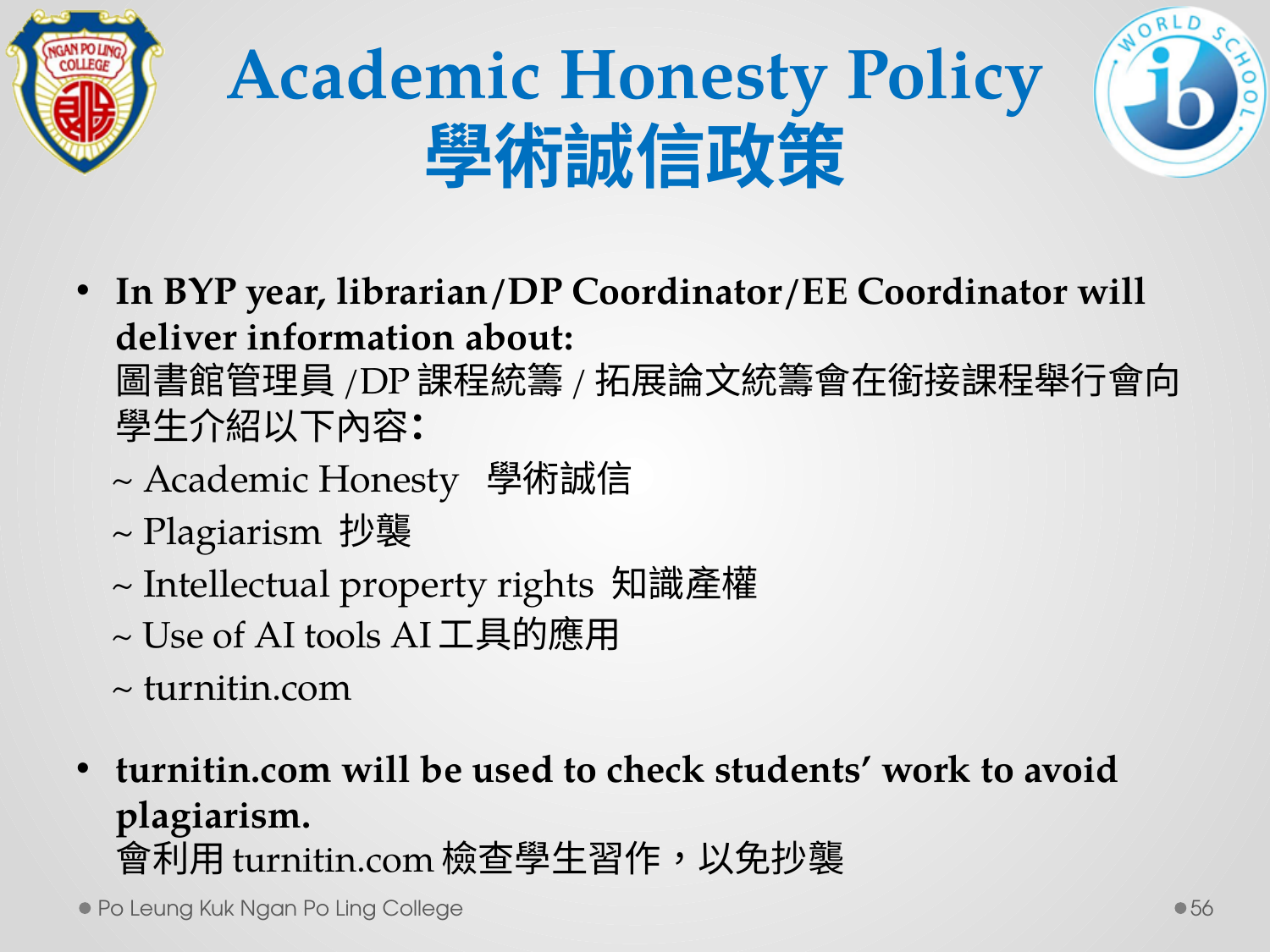

# Academic Honesty Policy 學術誠信政策
In BYP year, librarian/DP Coordinator/EE Coordinator will deliver information about:
圖書館管理員/DP課程統籌/拓展論文統籌會在銜接課程舉行會向學生介紹以下內容：
~ Academic Honesty  學術誠信
~ Plagiarism 抄襲
~ Intellectual property rights 知識產權
~ Use of AI tools AI工具的應用
~ turnitin.com

turnitin.com will be used to check students’ work to avoid plagiarism.
會利用turnitin.com檢查學生習作，以免抄襲
Po Leung Kuk Ngan Po Ling College
56